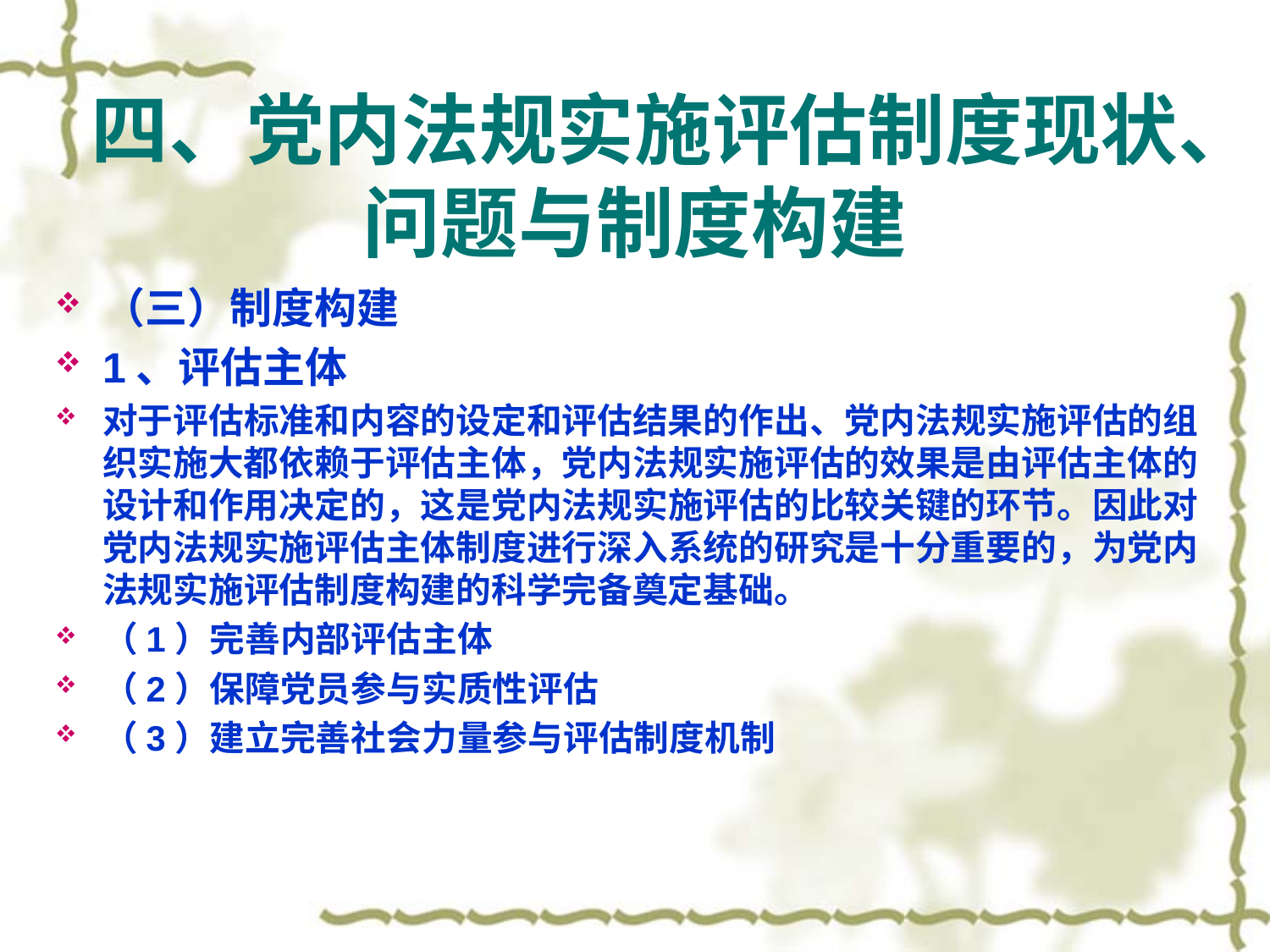

# 四、党内法规实施评估制度现状、问题与制度构建
（三）制度构建
1、评估主体
对于评估标准和内容的设定和评估结果的作出、党内法规实施评估的组织实施大都依赖于评估主体，党内法规实施评估的效果是由评估主体的设计和作用决定的，这是党内法规实施评估的比较关键的环节。因此对党内法规实施评估主体制度进行深入系统的研究是十分重要的，为党内法规实施评估制度构建的科学完备奠定基础。
（1）完善内部评估主体
（2）保障党员参与实质性评估
（3）建立完善社会力量参与评估制度机制